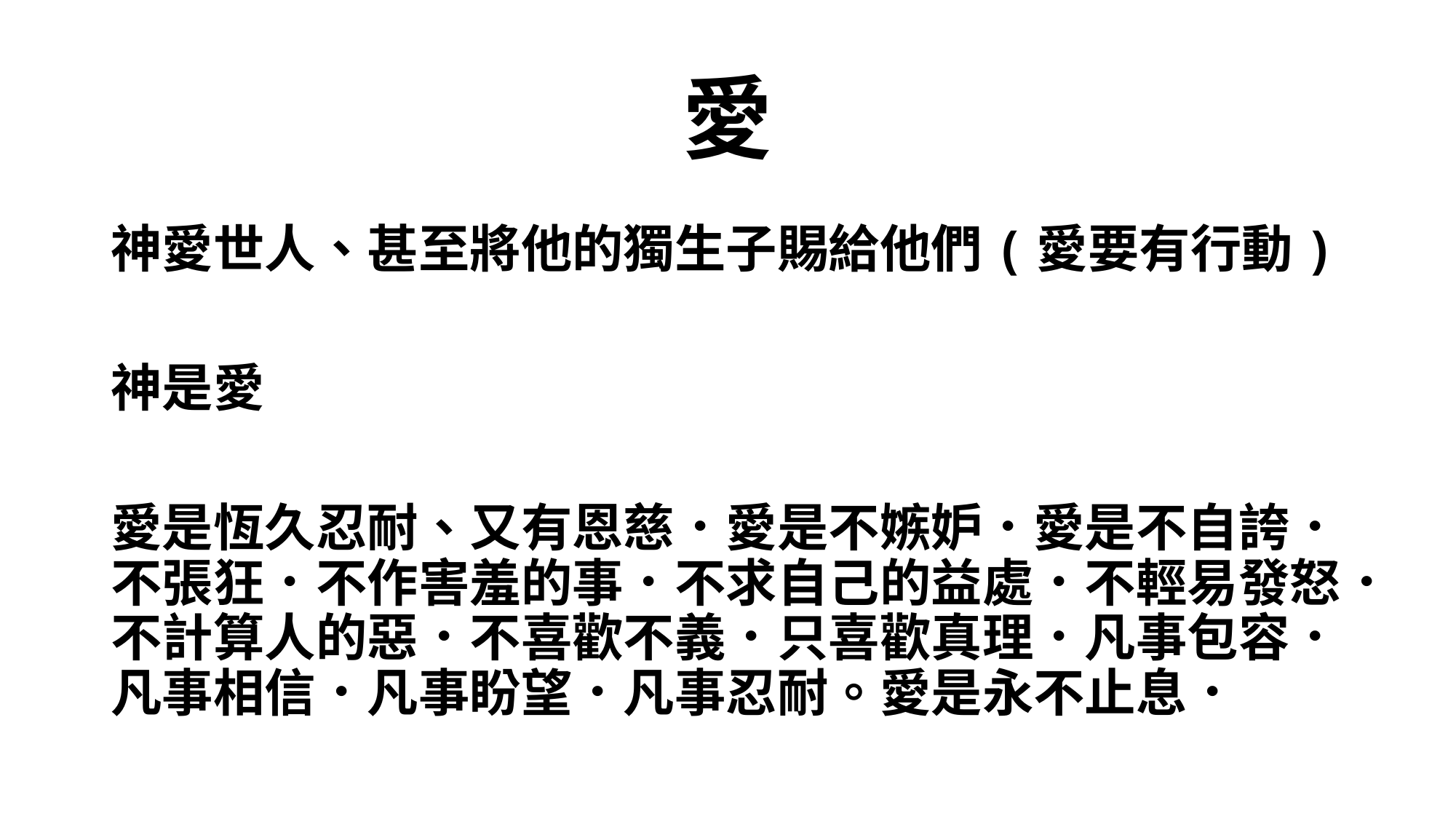

# 愛
神愛世人、甚至將他的獨生子賜給他們(愛要有行動)

神是愛

愛是恆久忍耐、又有恩慈．愛是不嫉妒．愛是不自誇．不張狂．不作害羞的事．不求自己的益處．不輕易發怒．不計算人的惡．不喜歡不義．只喜歡真理．凡事包容．凡事相信．凡事盼望．凡事忍耐。愛是永不止息．